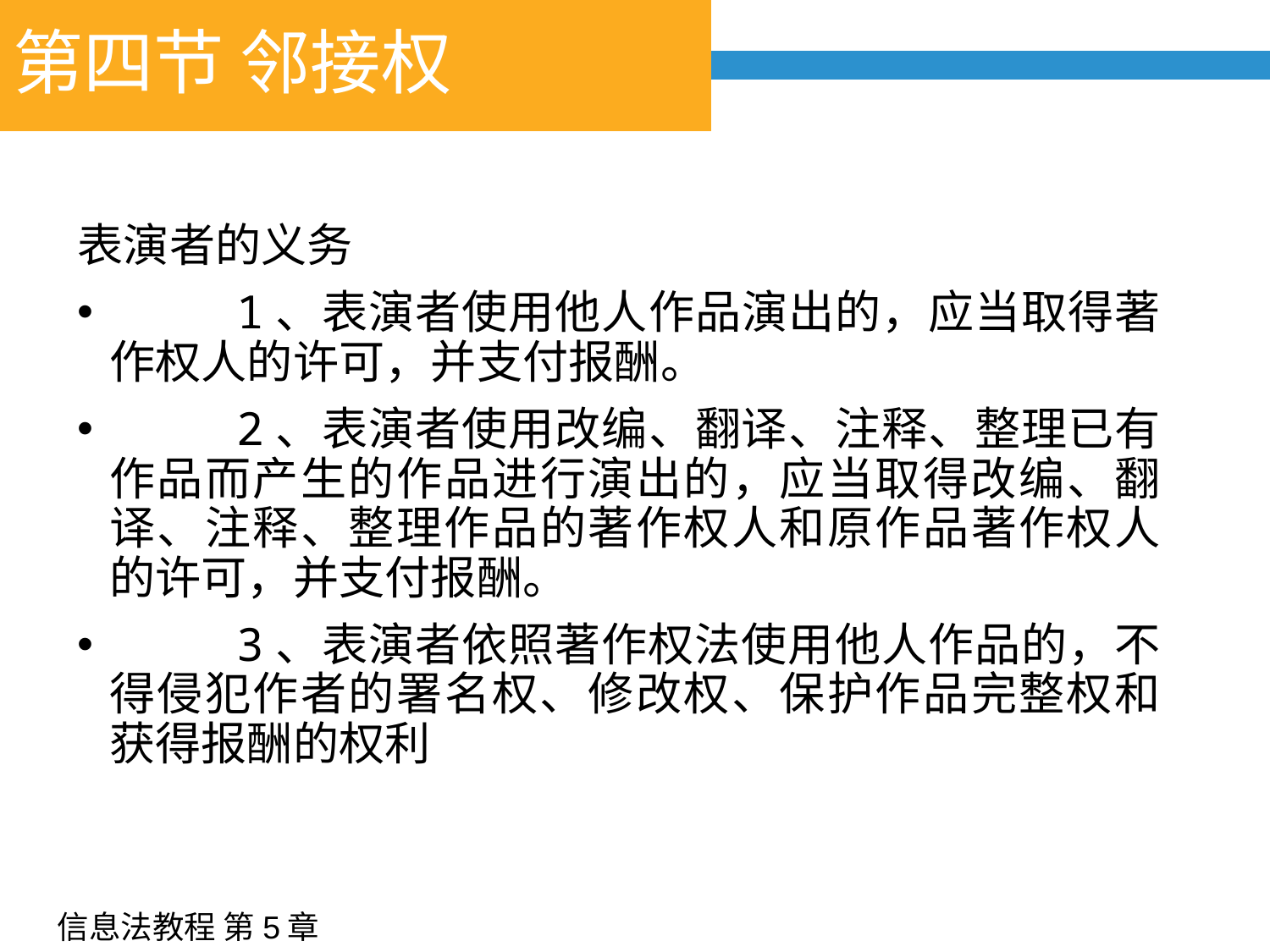

# 第四节 邻接权
表演者的义务
	1、表演者使用他人作品演出的，应当取得著作权人的许可，并支付报酬。
	2、表演者使用改编、翻译、注释、整理已有作品而产生的作品进行演出的，应当取得改编、翻译、注释、整理作品的著作权人和原作品著作权人的许可，并支付报酬。
	3、表演者依照著作权法使用他人作品的，不得侵犯作者的署名权、修改权、保护作品完整权和获得报酬的权利
信息法教程 第5章